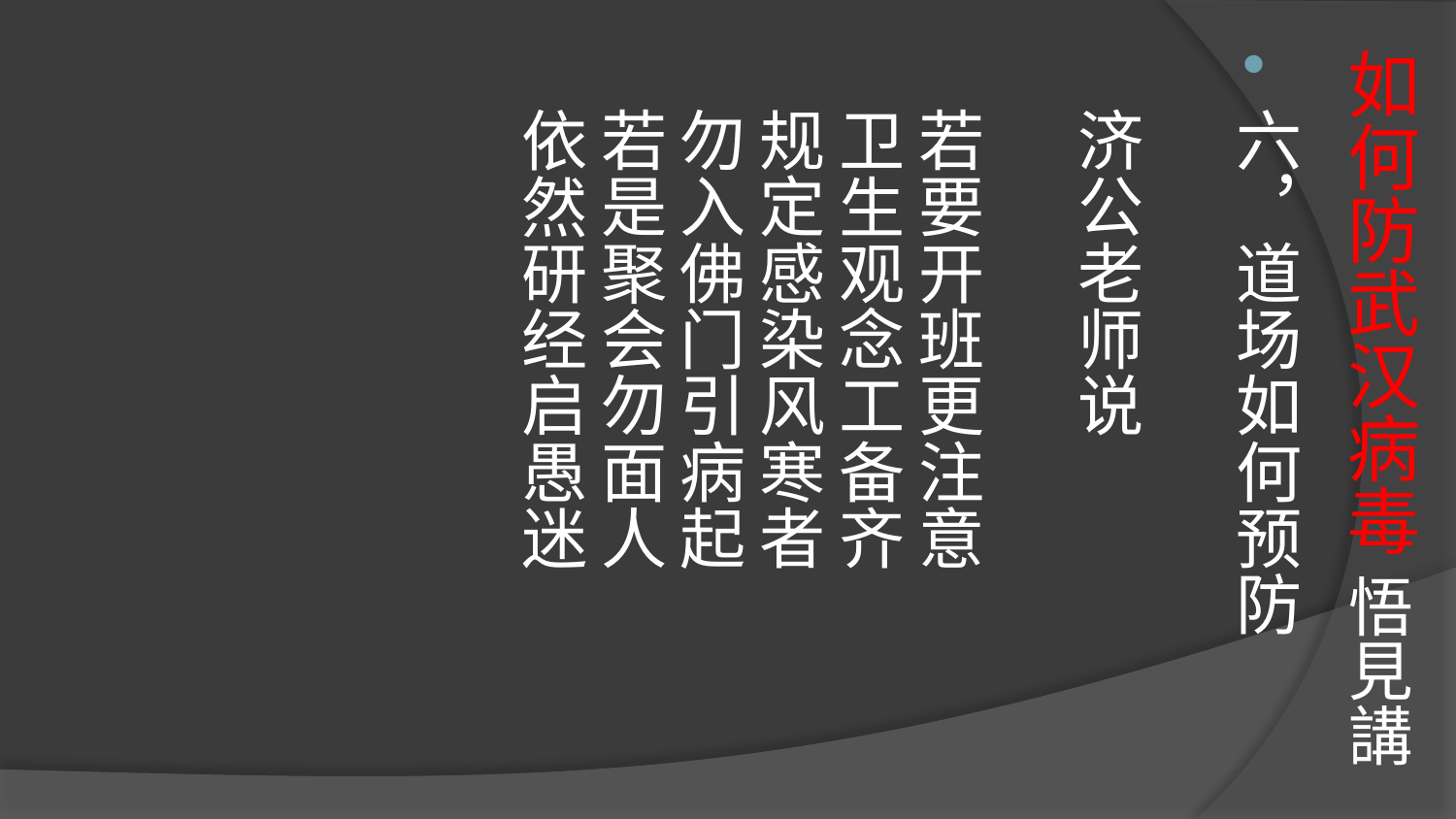

# 如何防武汉病毒 悟見講
六，道场如何预防
济公老师说
若要开班更注意
卫生观念工备齐
规定感染风寒者
勿入佛门引病起
若是聚会勿面人
依然研经启愚迷